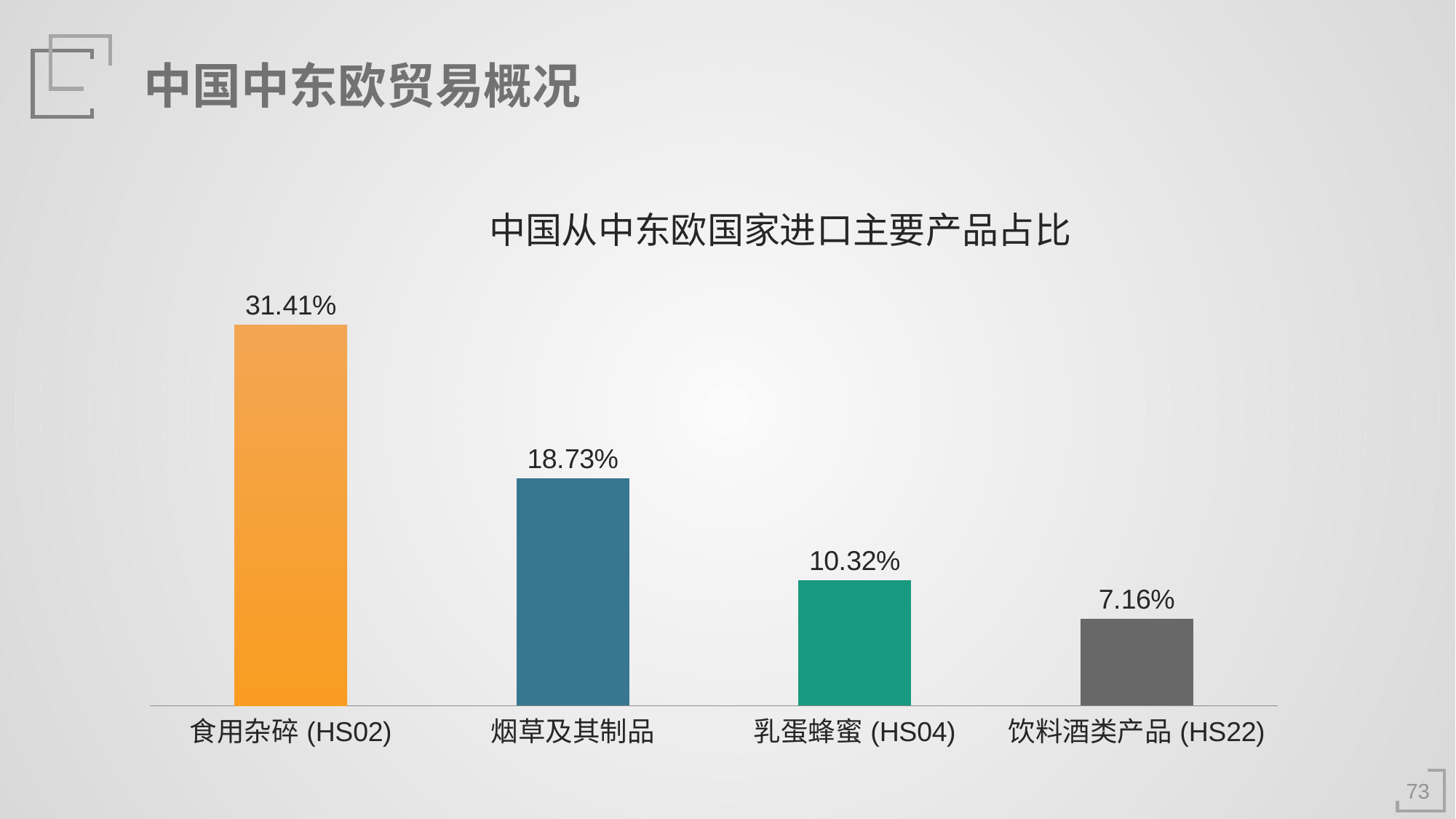

中国中东欧贸易概况

### Chart: 中国从中东欧国家进口主要产品占比

| Category | 系列 1 |
|---|---|
| 食用杂碎(HS02) | 0.3141 |
| 烟草及其制品 | 0.1873 |
| 乳蛋蜂蜜(HS04) | 0.1032 |
| 饮料酒类产品(HS22) | 0.0716 |